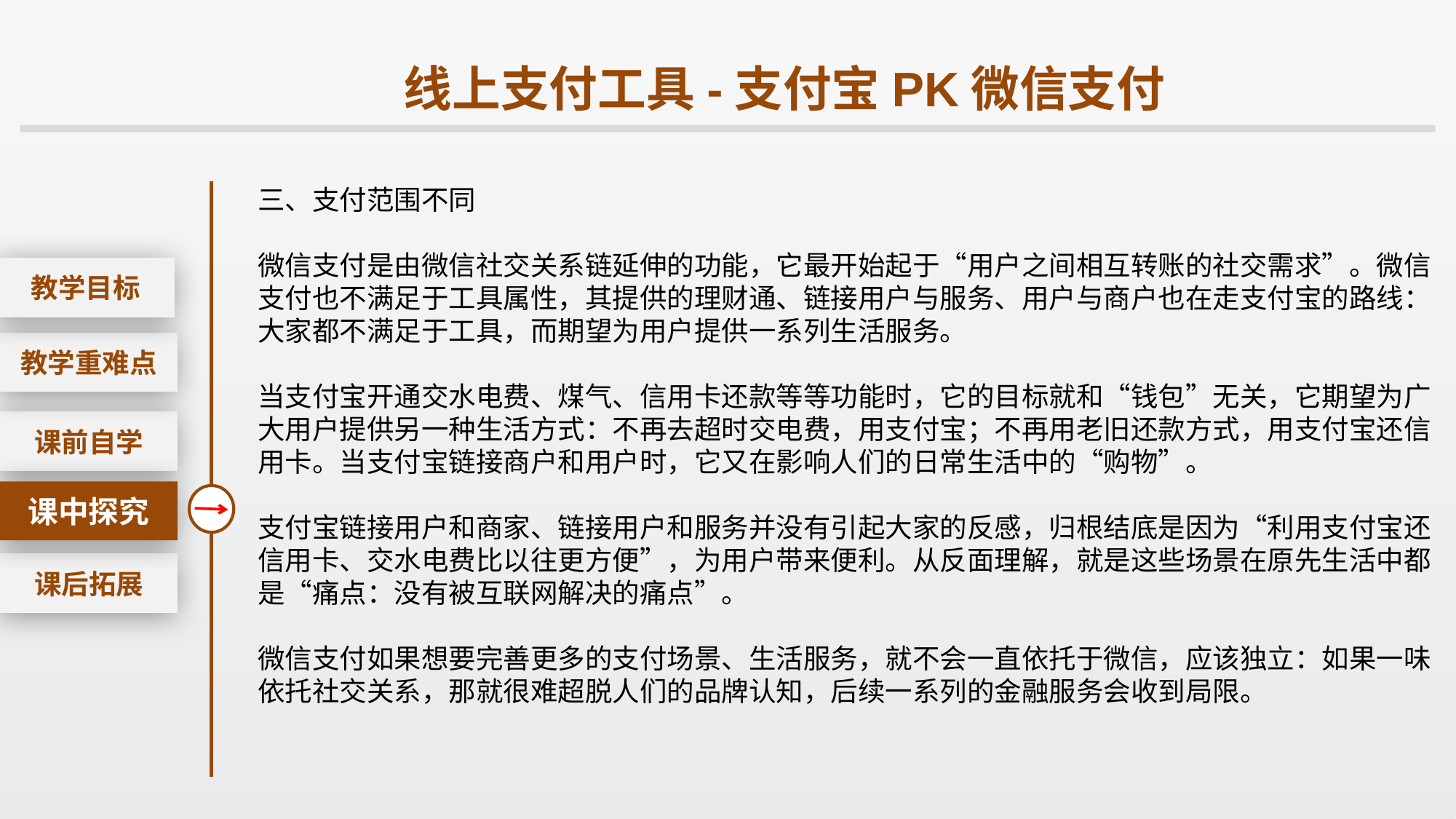

线上支付工具-支付宝PK微信支付

三、支付范围不同

微信支付是由微信社交关系链延伸的功能，它最开始起于“用户之间相互转账的社交需求”。微信支付也不满足于工具属性，其提供的理财通、链接用户与服务、用户与商户也在走支付宝的路线：大家都不满足于工具，而期望为用户提供一系列生活服务。

当支付宝开通交水电费、煤气、信用卡还款等等功能时，它的目标就和“钱包”无关，它期望为广大用户提供另一种生活方式：不再去超时交电费，用支付宝；不再用老旧还款方式，用支付宝还信用卡。当支付宝链接商户和用户时，它又在影响人们的日常生活中的“购物”。

支付宝链接用户和商家、链接用户和服务并没有引起大家的反感，归根结底是因为“利用支付宝还信用卡、交水电费比以往更方便”，为用户带来便利。从反面理解，就是这些场景在原先生活中都是“痛点：没有被互联网解决的痛点”。

微信支付如果想要完善更多的支付场景、生活服务，就不会一直依托于微信，应该独立：如果一味依托社交关系，那就很难超脱人们的品牌认知，后续一系列的金融服务会收到局限。

课后拓展
教学目标
教学重难点
课前自学
课中探究